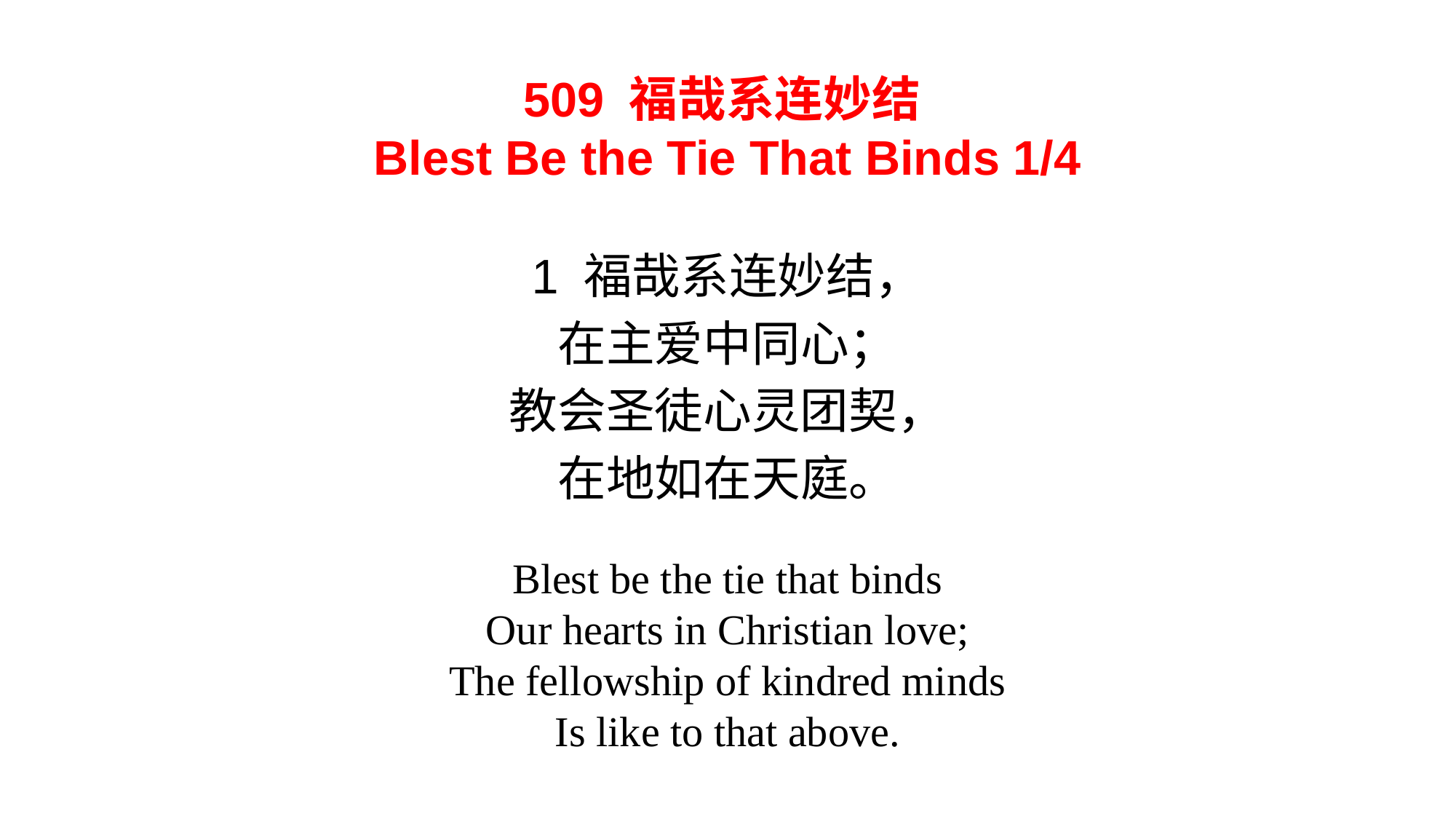

# 509 福哉系连妙结 Blest Be the Tie That Binds 1/4
1 福哉系连妙结，
在主爱中同心；
教会圣徒心灵团契，
在地如在天庭。

Blest be the tie that binds
Our hearts in Christian love;
The fellowship of kindred minds
Is like to that above.